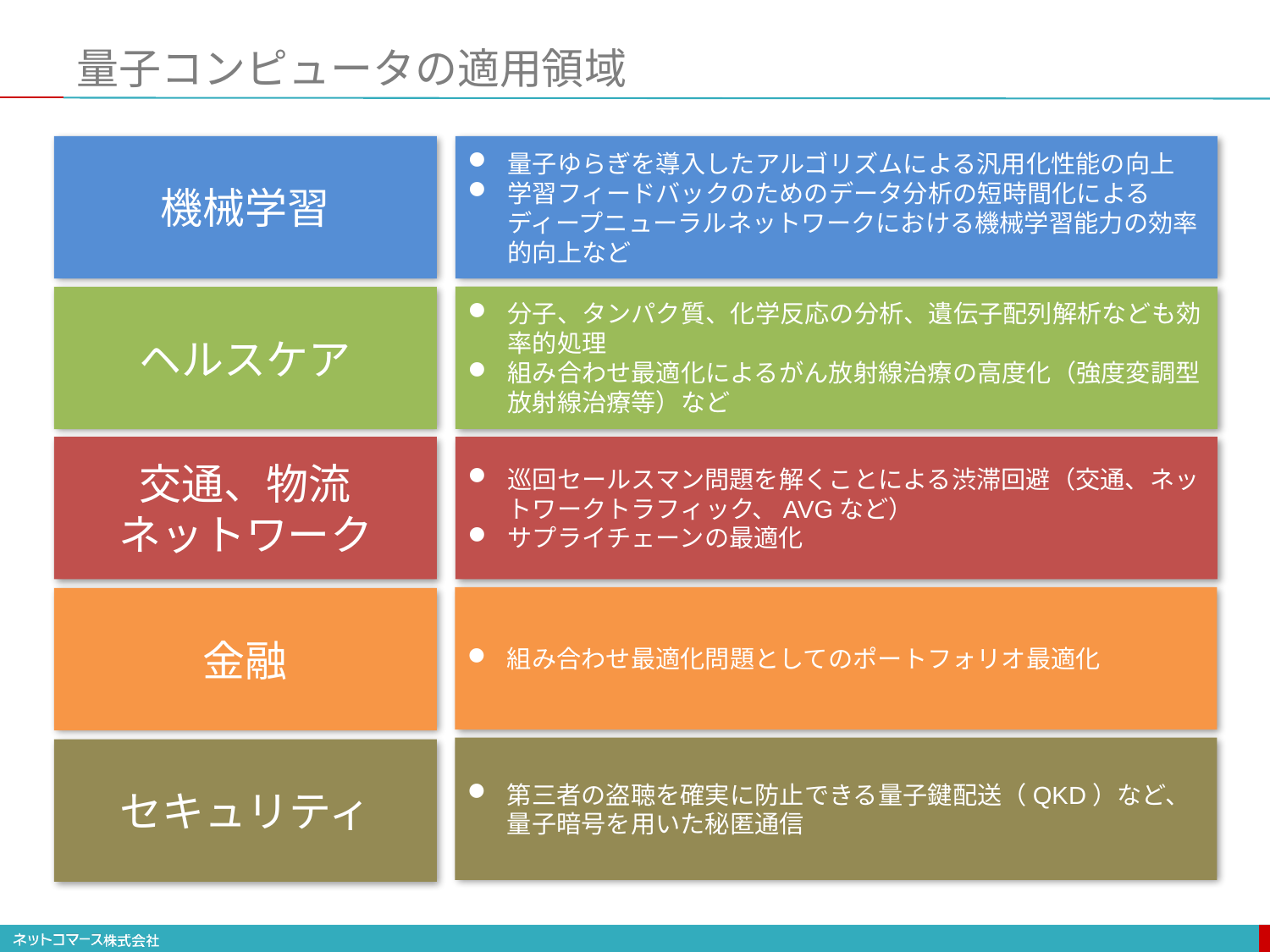

# 量子コンピュータの適用領域
機械学習
量子ゆらぎを導入したアルゴリズムによる汎用化性能の向上
学習フィードバックのためのデータ分析の短時間化によるディープニューラルネットワークにおける機械学習能力の効率的向上など
分子、タンパク質、化学反応の分析、遺伝子配列解析なども効率的処理
組み合わせ最適化によるがん放射線治療の高度化（強度変調型放射線治療等）など
ヘルスケア
交通、物流
ネットワーク
巡回セールスマン問題を解くことによる渋滞回避（交通、ネットワークトラフィック、AVGなど）
サプライチェーンの最適化
組み合わせ最適化問題としてのポートフォリオ最適化
金融
第三者の盗聴を確実に防止できる量子鍵配送（QKD）など、量子暗号を用いた秘匿通信
セキュリティ
59